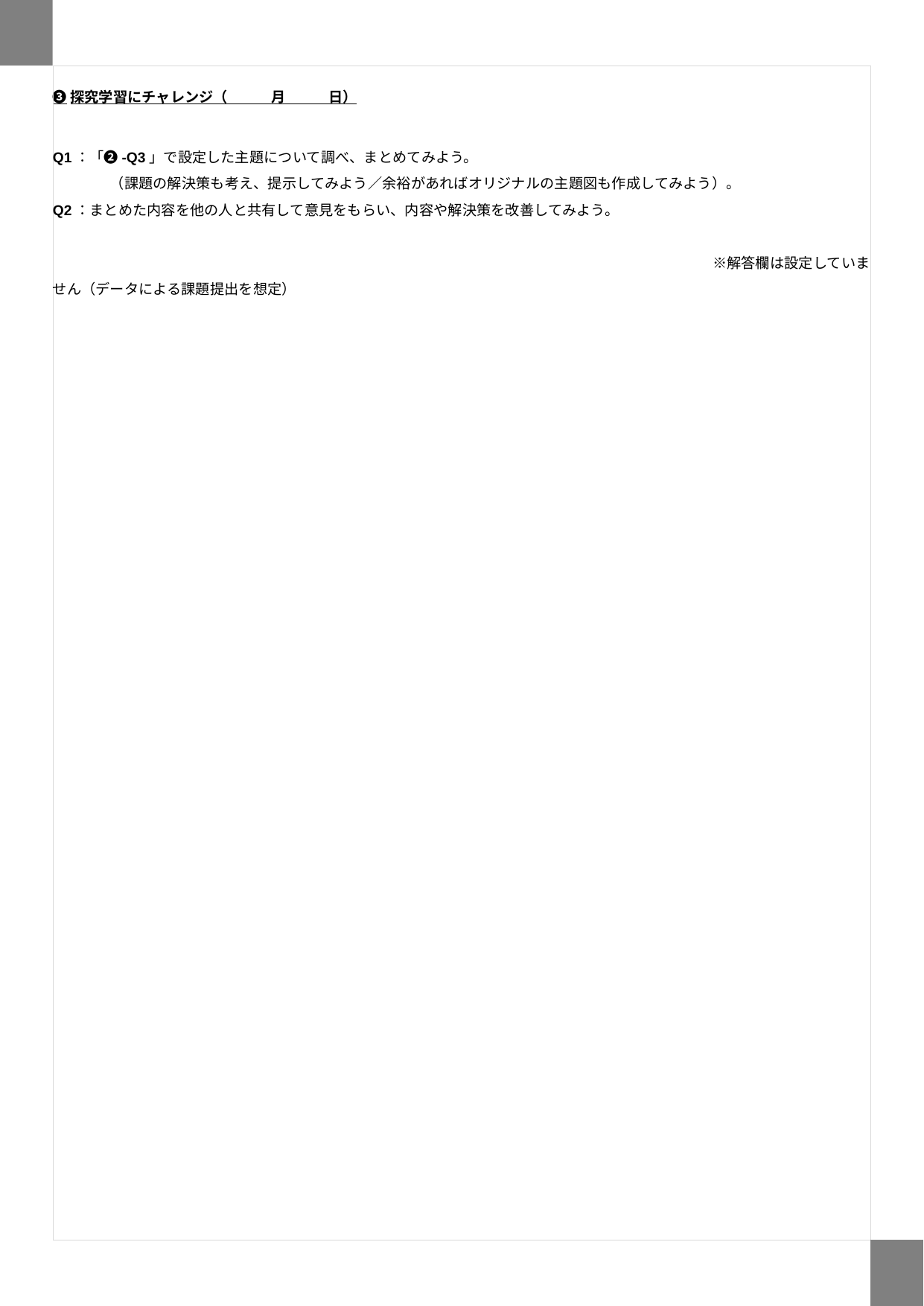

❸探究学習にチャレンジ（　　　月　　　日）
Q1：「❷-Q3」で設定した主題について調べ、まとめてみよう。
　　　　（課題の解決策も考え、提示してみよう／余裕があればオリジナルの主題図も作成してみよう）。
Q2：まとめた内容を他の人と共有して意見をもらい、内容や解決策を改善してみよう。

　　　　　　　　　　　　　　　　　　　　　　　　　　　　　　　　　　　　　　　　　　　　　　※解答欄は設定していません（データによる課題提出を想定）